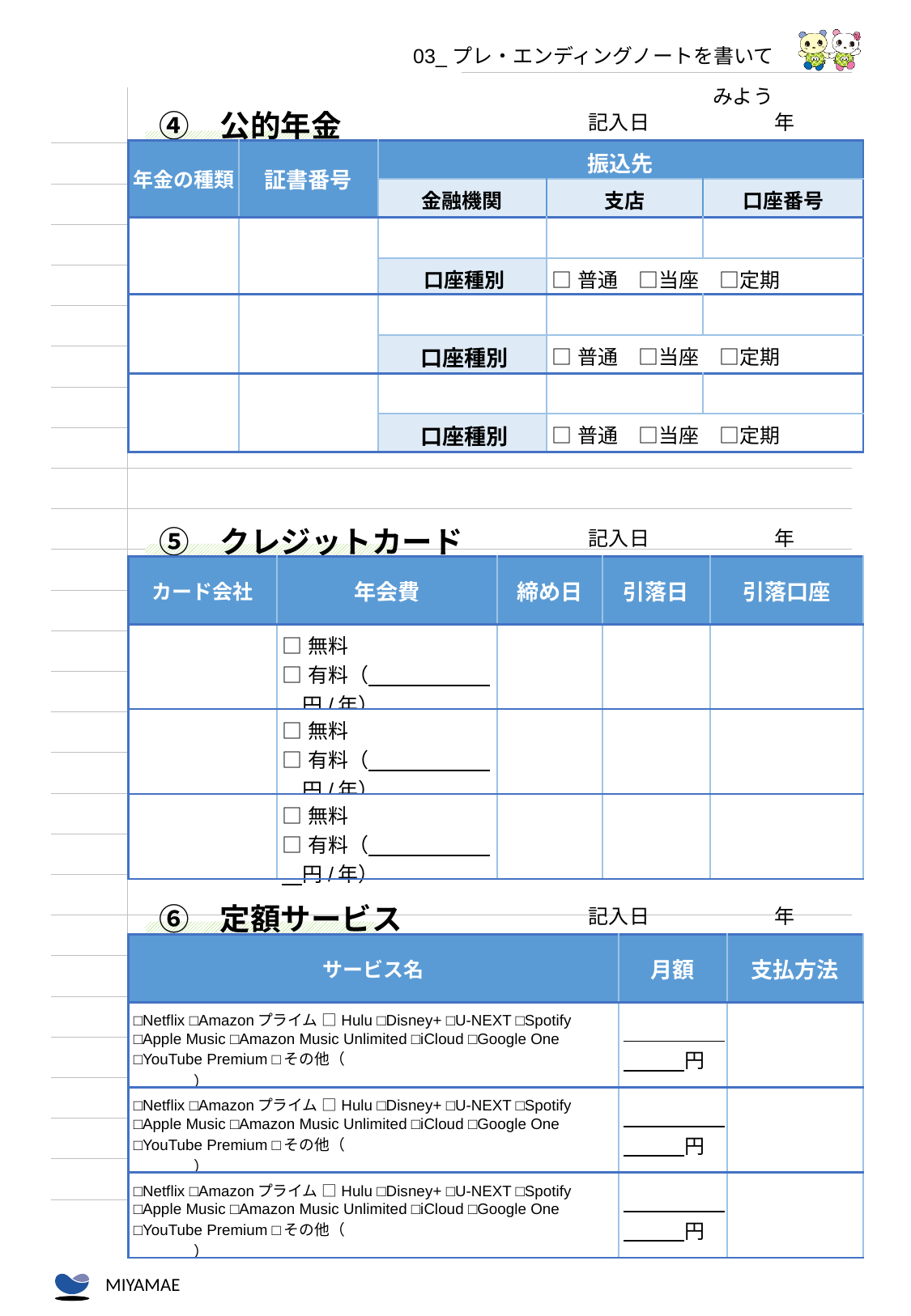

03_プレ・エンディングノートを書いてみよう
記入日　　　　　　年　　　　月　　　　日
　④　公的年金

| 年金の種類 | 証書番号 | 振込先 |  |  |
| --- | --- | --- | --- | --- |
|  |  | 金融機関 | 支店 | 口座番号 |
|  |  |  |  |  |
|  |  | 口座種別 | □普通　□当座　□定期 |  |
|  |  |  |  |  |
|  |  | 口座種別 | □普通　□当座　□定期 |  |
|  |  |  |  |  |
|  |  | 口座種別 | □普通　□当座　□定期 |  |
記入日　　　　　　年　　　　月　　　　日
　⑤　クレジットカード

| カード会社 | 年会費 | 締め日 | 引落日 | 引落口座 |
| --- | --- | --- | --- | --- |
|  | □無料　 □有料（　　　　　　　円/年） |  |  |  |
|  | □無料　 □有料（　　　　　　　円/年） |  |  |  |
|  | □無料　 □有料（　　　　　　　円/年） |  |  |  |
記入日　　　　　　年　　　　月　　　　日
　⑥　定額サービス

| サービス名 | 月額 | 支払方法 |
| --- | --- | --- |
| □Netflix □Amazonプライム □Hulu □Disney+ □U-NEXT □Spotify □Apple Music □Amazon Music Unlimited □iCloud □Google One □YouTube Premium □その他（　　　　　　　　　　　　　　　　　　　　　　） | 円 |  |
| □Netflix □Amazonプライム □Hulu □Disney+ □U-NEXT □Spotify □Apple Music □Amazon Music Unlimited □iCloud □Google One □YouTube Premium □その他（　　　　　　　　　　　　　　　　　　　　　　） | 円 |  |
| □Netflix □Amazonプライム □Hulu □Disney+ □U-NEXT □Spotify □Apple Music □Amazon Music Unlimited □iCloud □Google One □YouTube Premium □その他（　　　　　　　　　　　　　　　　　　　　　　） | 円 |  |
19